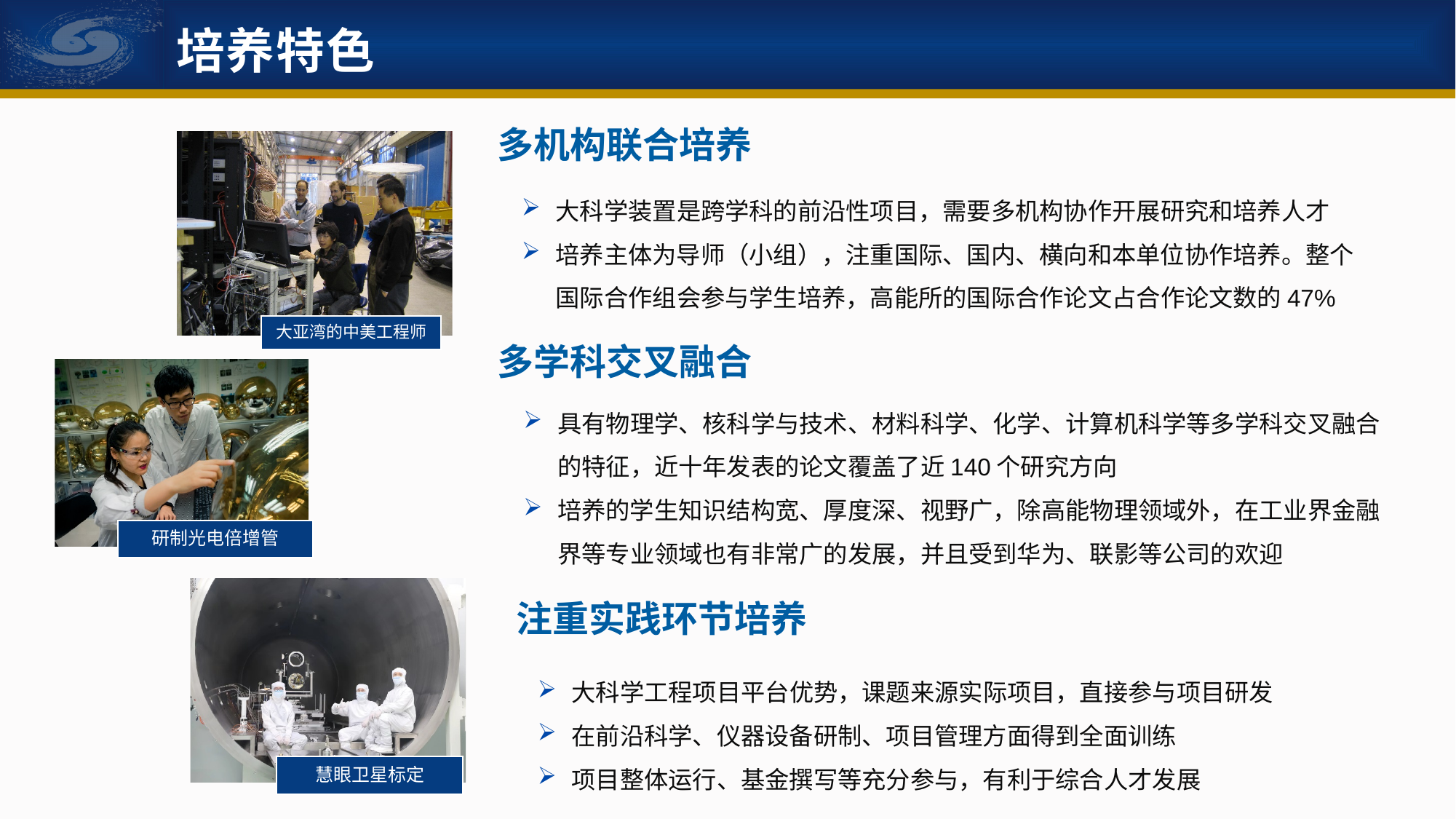

培养特色
多机构联合培养
大科学装置是跨学科的前沿性项目，需要多机构协作开展研究和培养人才
培养主体为导师（小组），注重国际、国内、横向和本单位协作培养。整个国际合作组会参与学生培养，高能所的国际合作论文占合作论文数的47%
大亚湾的中美工程师
多学科交叉融合
具有物理学、核科学与技术、材料科学、化学、计算机科学等多学科交叉融合的特征，近十年发表的论文覆盖了近140个研究方向
培养的学生知识结构宽、厚度深、视野广，除高能物理领域外，在工业界金融界等专业领域也有非常广的发展，并且受到华为、联影等公司的欢迎
研制光电倍增管
慧眼卫星标定
注重实践环节培养
大科学工程项目平台优势，课题来源实际项目，直接参与项目研发
在前沿科学、仪器设备研制、项目管理方面得到全面训练
项目整体运行、基金撰写等充分参与，有利于综合人才发展